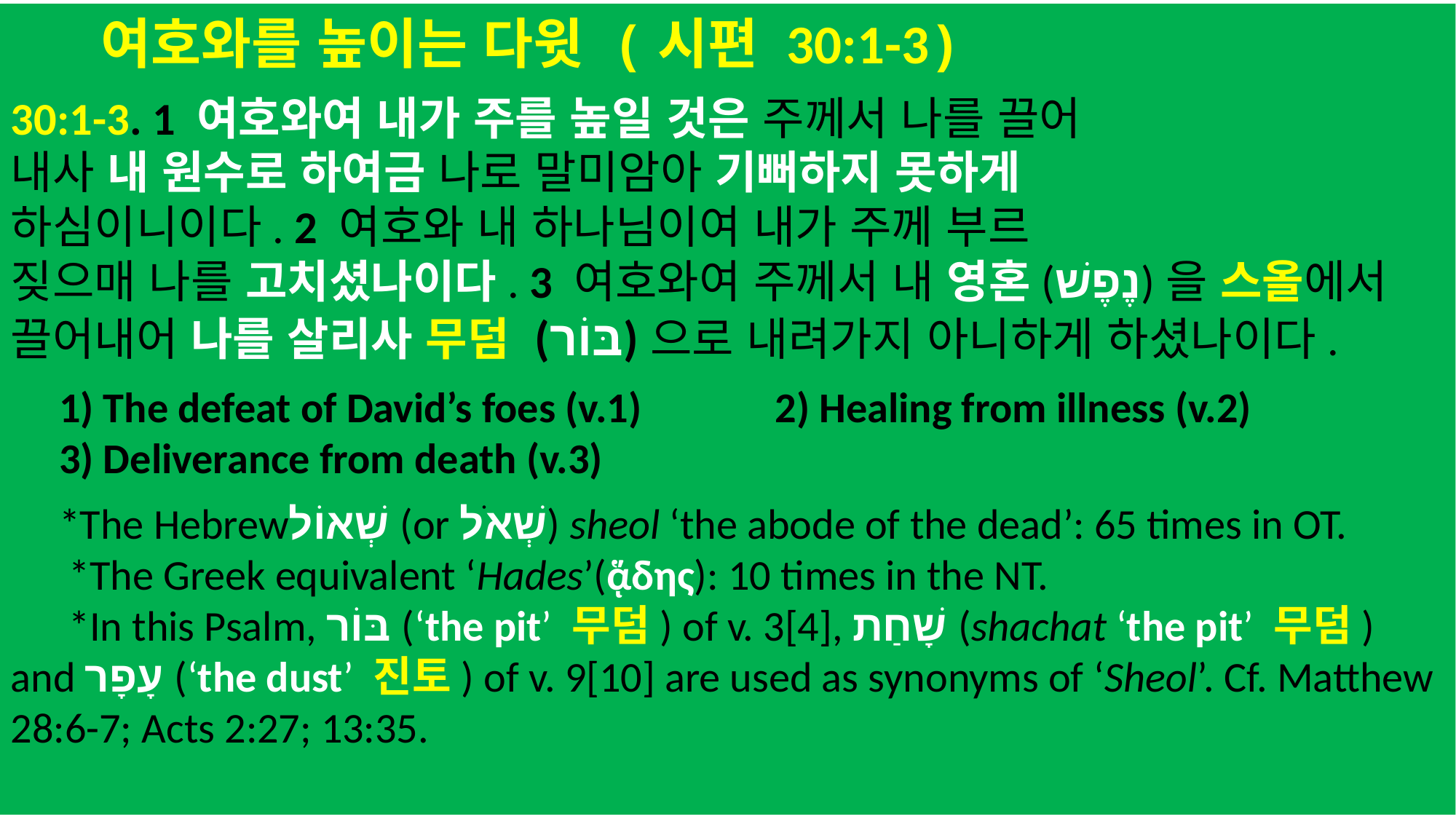

여호와를 높이는 다윗 (시편 30:1-3)

30:1-3. 1 여호와여 내가 주를 높일 것은 주께서 나를 끌어
내사 내 원수로 하여금 나로 말미암아 기뻐하지 못하게
하심이니이다. 2 여호와 내 하나님이여 내가 주께 부르
짖으매 나를 고치셨나이다. 3 여호와여 주께서 내 영혼(נֶפֶשׁ)을 스올에서 끌어내어 나를 살리사 무덤 (בּוֹר)으로 내려가지 아니하게 하셨나이다.

     1) The defeat of David’s foes (v.1)     	2) Healing from illness (v.2)
     3) Deliverance from death (v.3)

     *The Hebrewשְׁאוֹל (or שְׁאֹל) sheol ‘the abode of the dead’: 65 times in OT.
      *The Greek equivalent ‘Hades’(ᾅδης): 10 times in the NT.
      *In this Psalm, בּוֹר (‘the pit’ 무덤) of v. 3[4], שָׁחַת (shachat ‘the pit’ 무덤) and עָפָר (‘the dust’ 진토) of v. 9[10] are used as synonyms of ‘Sheol’. Cf. Matthew 28:6-7; Acts 2:27; 13:35.